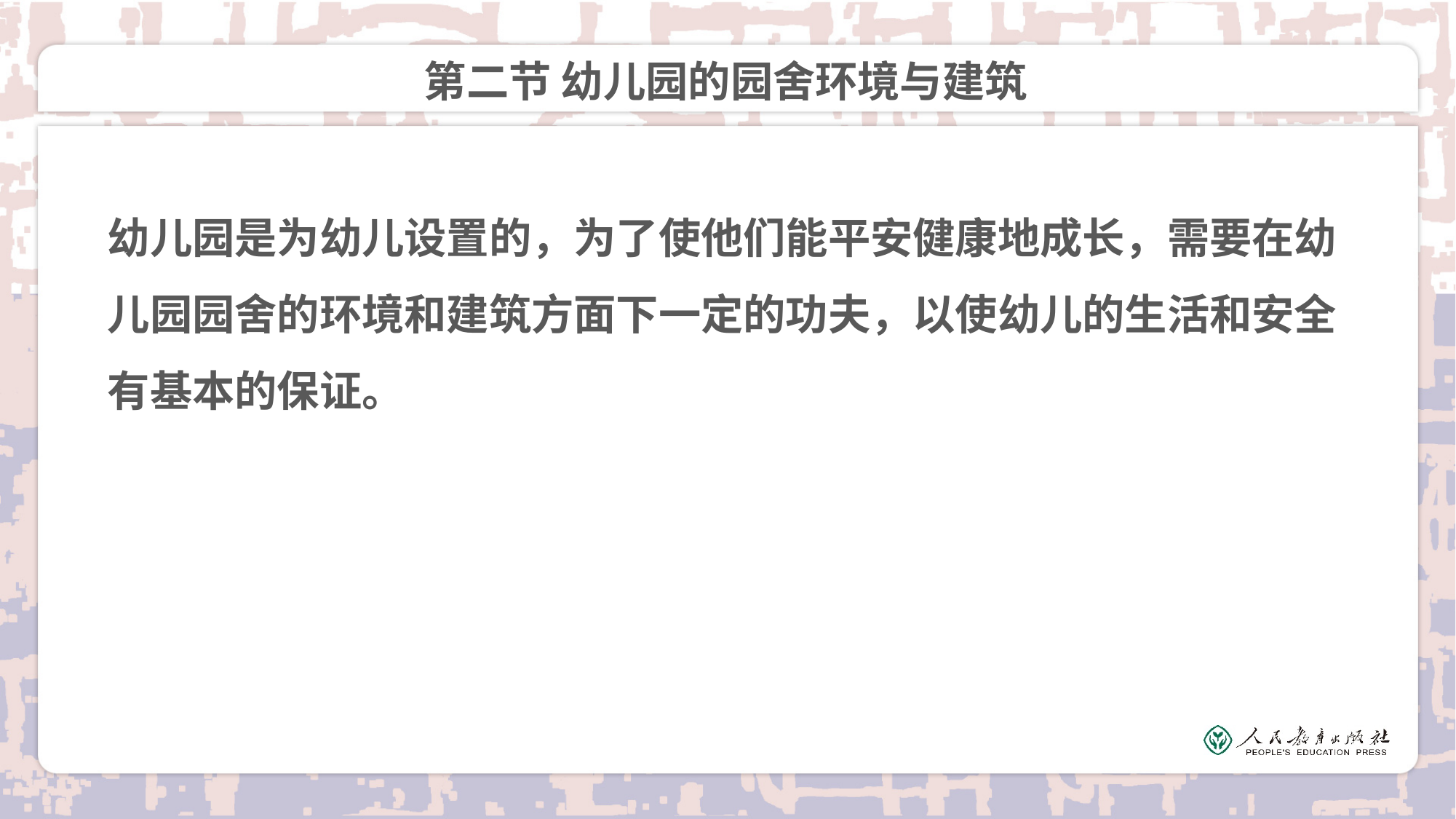

# 第二节 幼儿园的园舍环境与建筑
幼儿园是为幼儿设置的，为了使他们能平安健康地成长，需要在幼儿园园舍的环境和建筑方面下一定的功夫，以使幼儿的生活和安全有基本的保证。